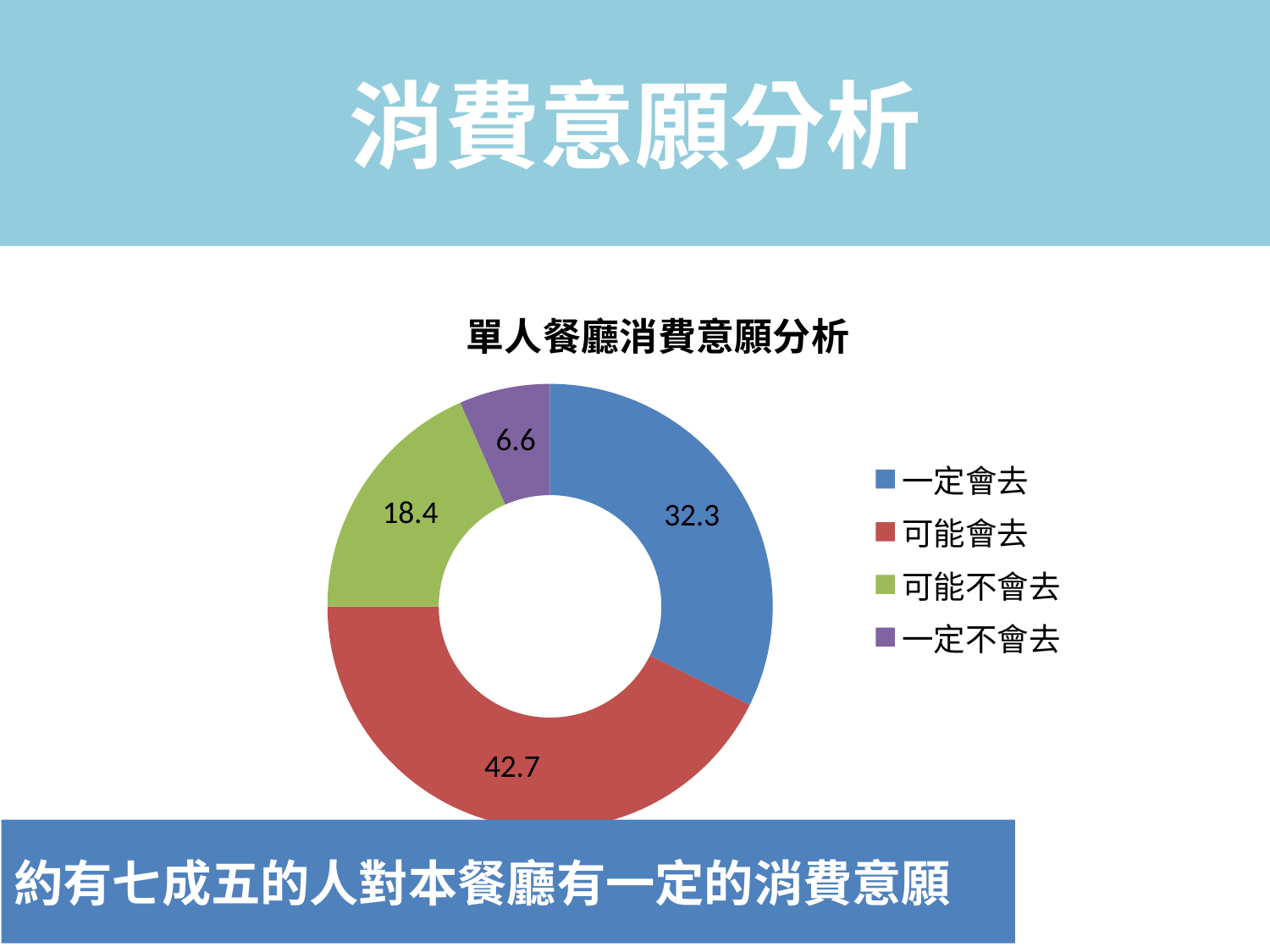

消費意願分析

### Chart:

| Category | 單人餐廳消費意願分析 |
|---|---|
| 一定會去 | 32.3 |
| 可能會去 | 42.7 |
| 可能不會去 | 18.4 |
| 一定不會去 | 6.6 |
約有七成五的人對本餐廳有一定的消費意願